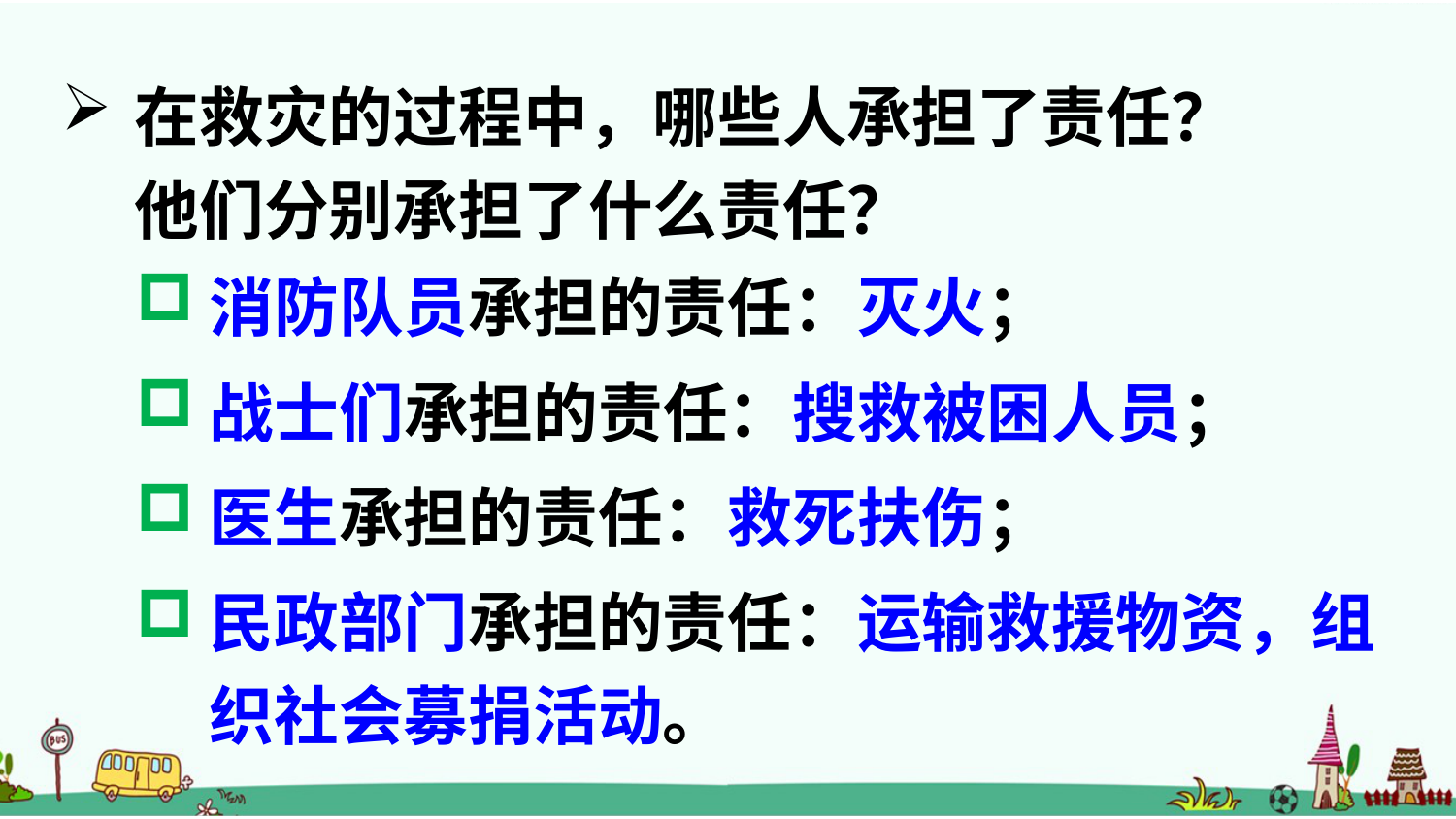

在救灾的过程中，哪些人承担了责任？他们分别承担了什么责任？
消防队员承担的责任：灭火；
战士们承担的责任：搜救被困人员；
医生承担的责任：救死扶伤；
民政部门承担的责任：运输救援物资，组织社会募捐活动。